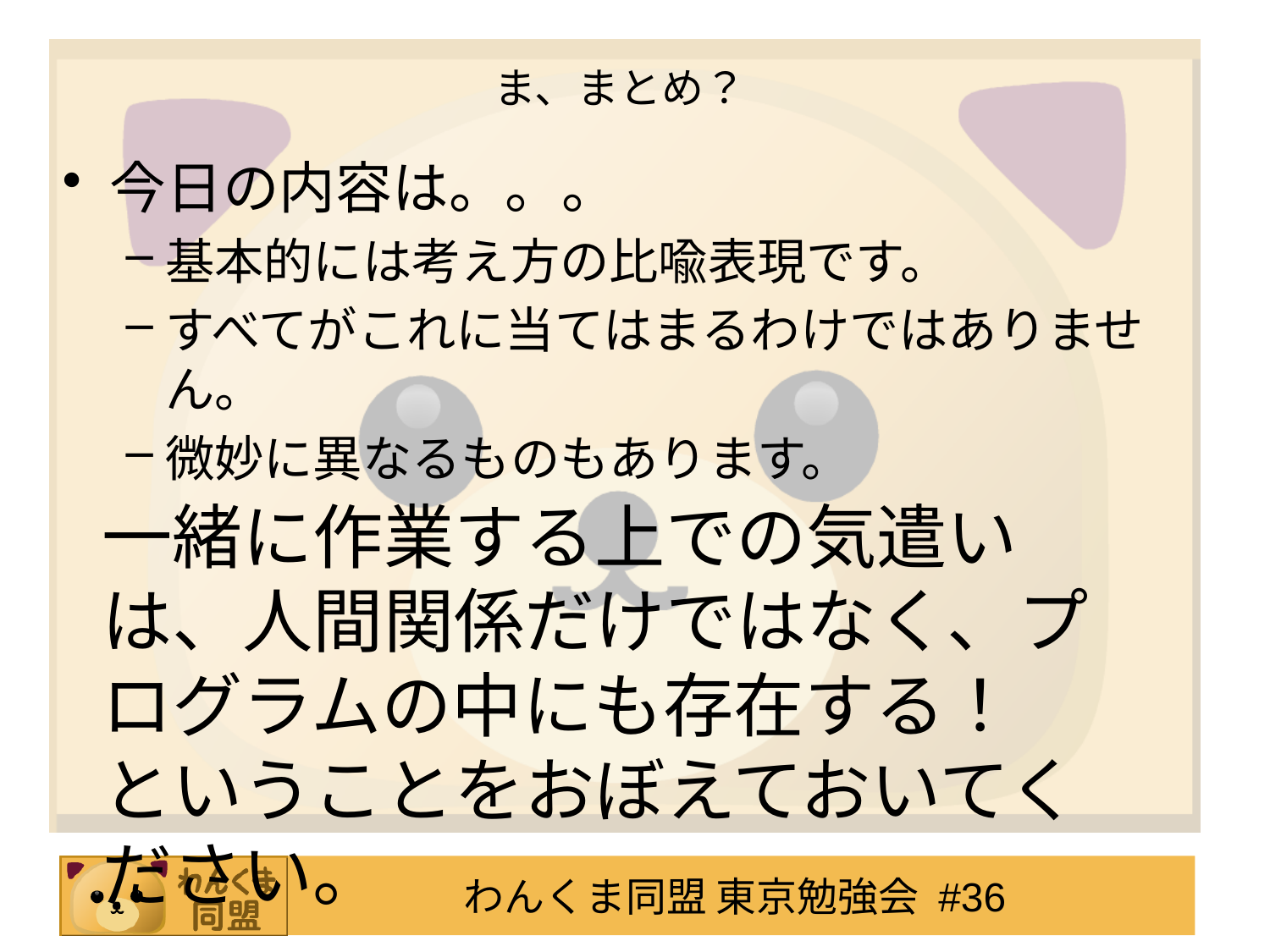

# ま、まとめ？
今日の内容は。。。
基本的には考え方の比喩表現です。
すべてがこれに当てはまるわけではありません。
微妙に異なるものもあります。

一緒に作業する上での気遣いは、人間関係だけではなく、プログラムの中にも存在する！
ということをおぼえておいてください。